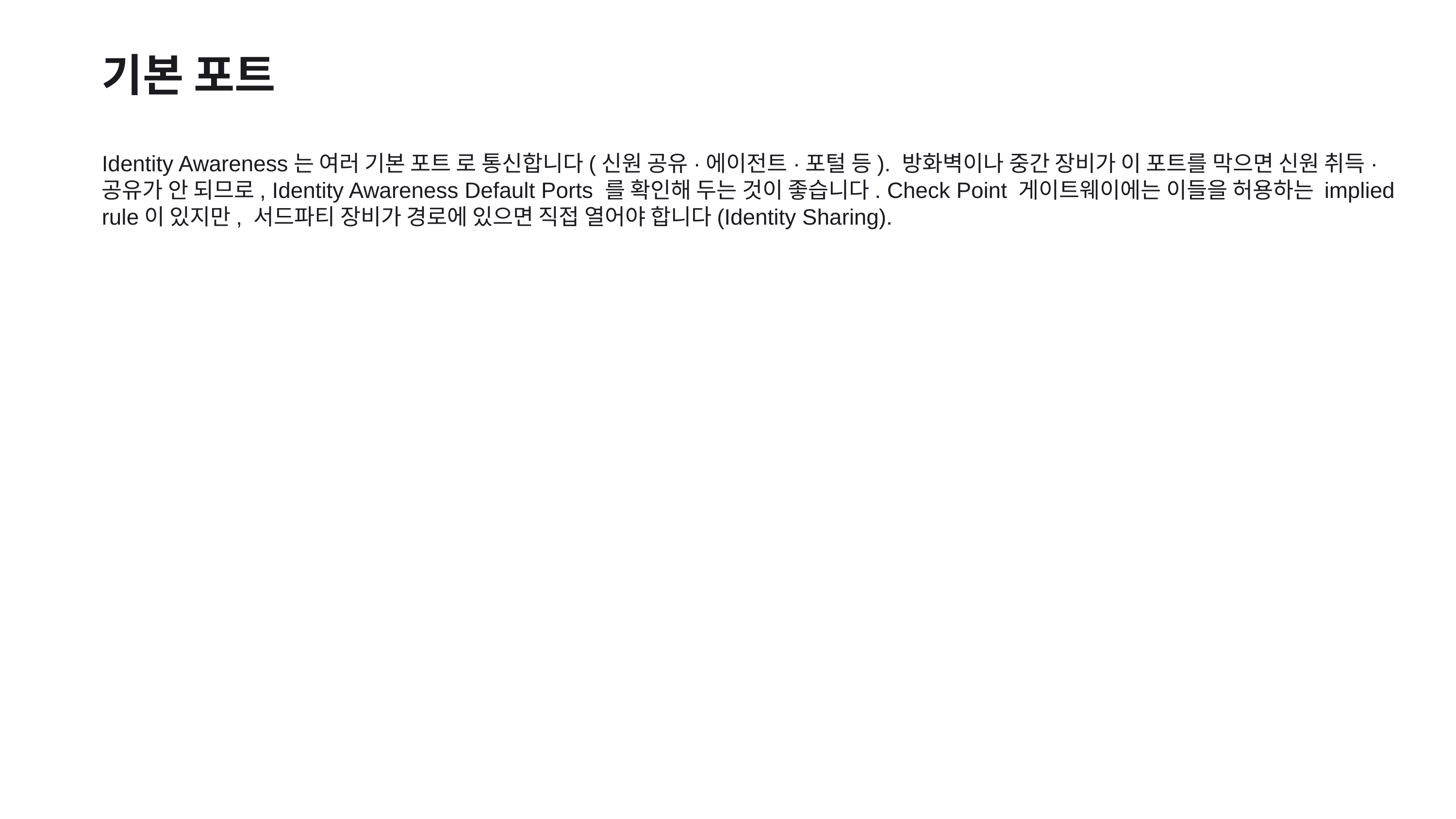

기본 포트
Identity Awareness는 여러 기본 포트 로 통신합니다(신원 공유·에이전트·포털 등). 방화벽이나 중간 장비가 이 포트를 막으면 신원 취득·공유가 안 되므로, Identity Awareness Default Ports 를 확인해 두는 것이 좋습니다. Check Point 게이트웨이에는 이들을 허용하는 implied rule이 있지만, 서드파티 장비가 경로에 있으면 직접 열어야 합니다(Identity Sharing).